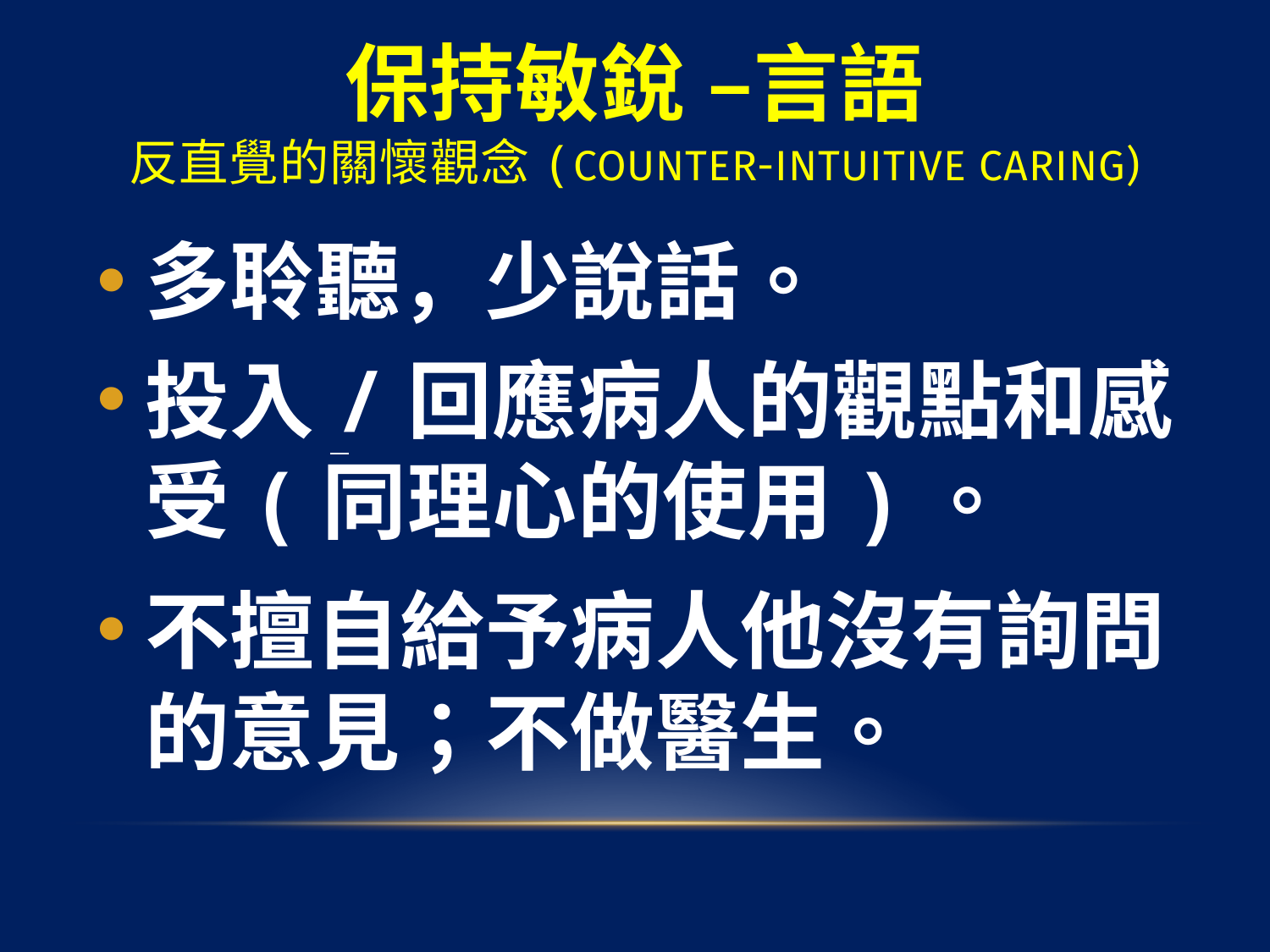

# 保持敏銳 –言語 反直覺的關懷觀念(Counter-intuitive caring)
多聆聽，少說話。
投入/回應病人的觀點和感受(同理心的使用)。
不擅自給予病人他沒有詢問的意見；不做醫生。